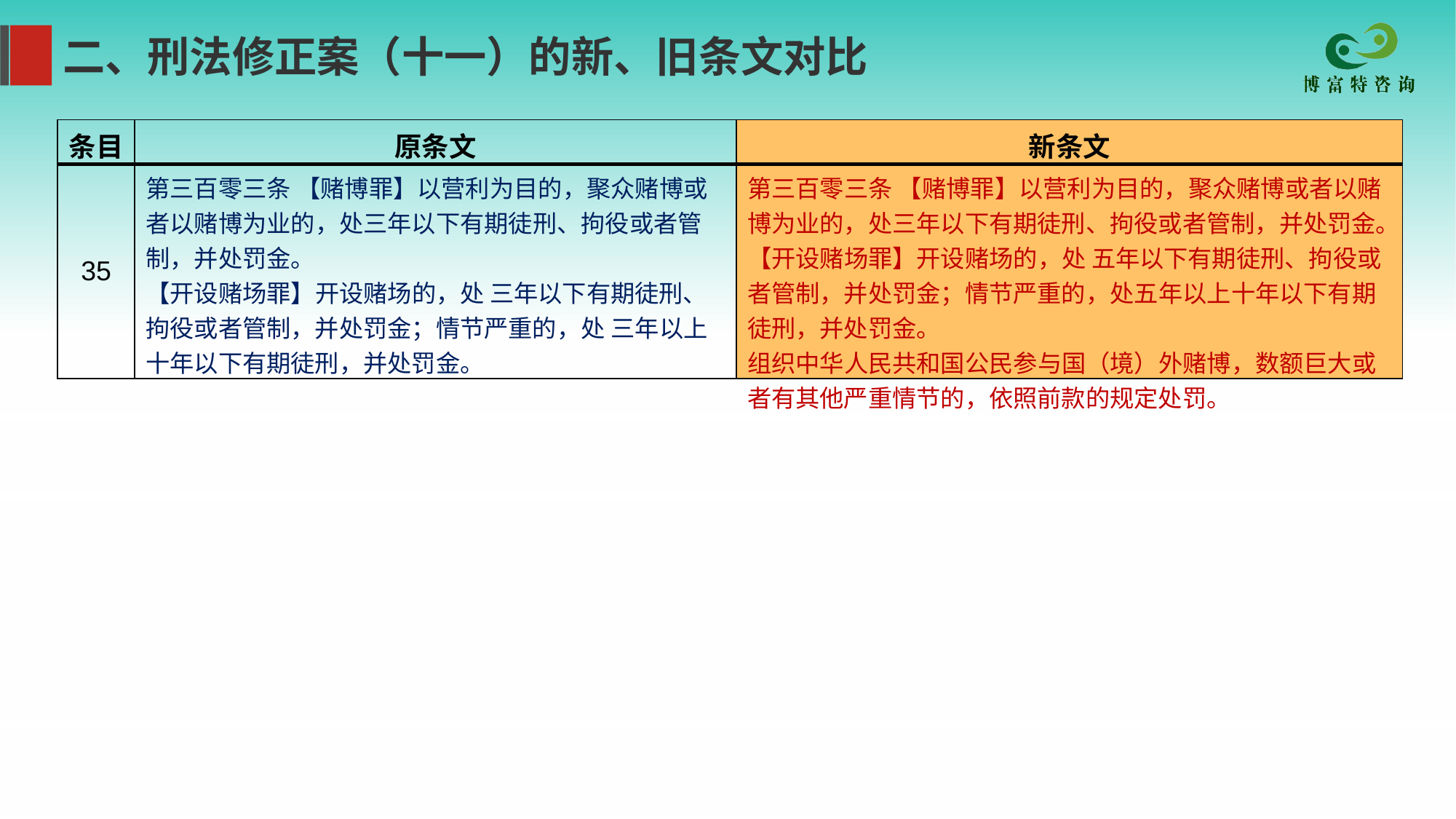

二、刑法修正案（十一）的新、旧条文对比

| 条目 | 原条文 | 新条文 |
| --- | --- | --- |
| 35 | 第三百零三条 【赌博罪】以营利为目的，聚众赌博或者以赌博为业的，处三年以下有期徒刑、拘役或者管制，并处罚金。 【开设赌场罪】开设赌场的，处 三年以下有期徒刑、拘役或者管制，并处罚金；情节严重的，处 三年以上十年以下有期徒刑，并处罚金。 | 第三百零三条 【赌博罪】以营利为目的，聚众赌博或者以赌博为业的，处三年以下有期徒刑、拘役或者管制，并处罚金。 【开设赌场罪】开设赌场的，处 五年以下有期徒刑、拘役或者管制，并处罚金；情节严重的，处五年以上十年以下有期徒刑，并处罚金。 组织中华人民共和国公民参与国（境）外赌博，数额巨大或者有其他严重情节的，依照前款的规定处罚。 |